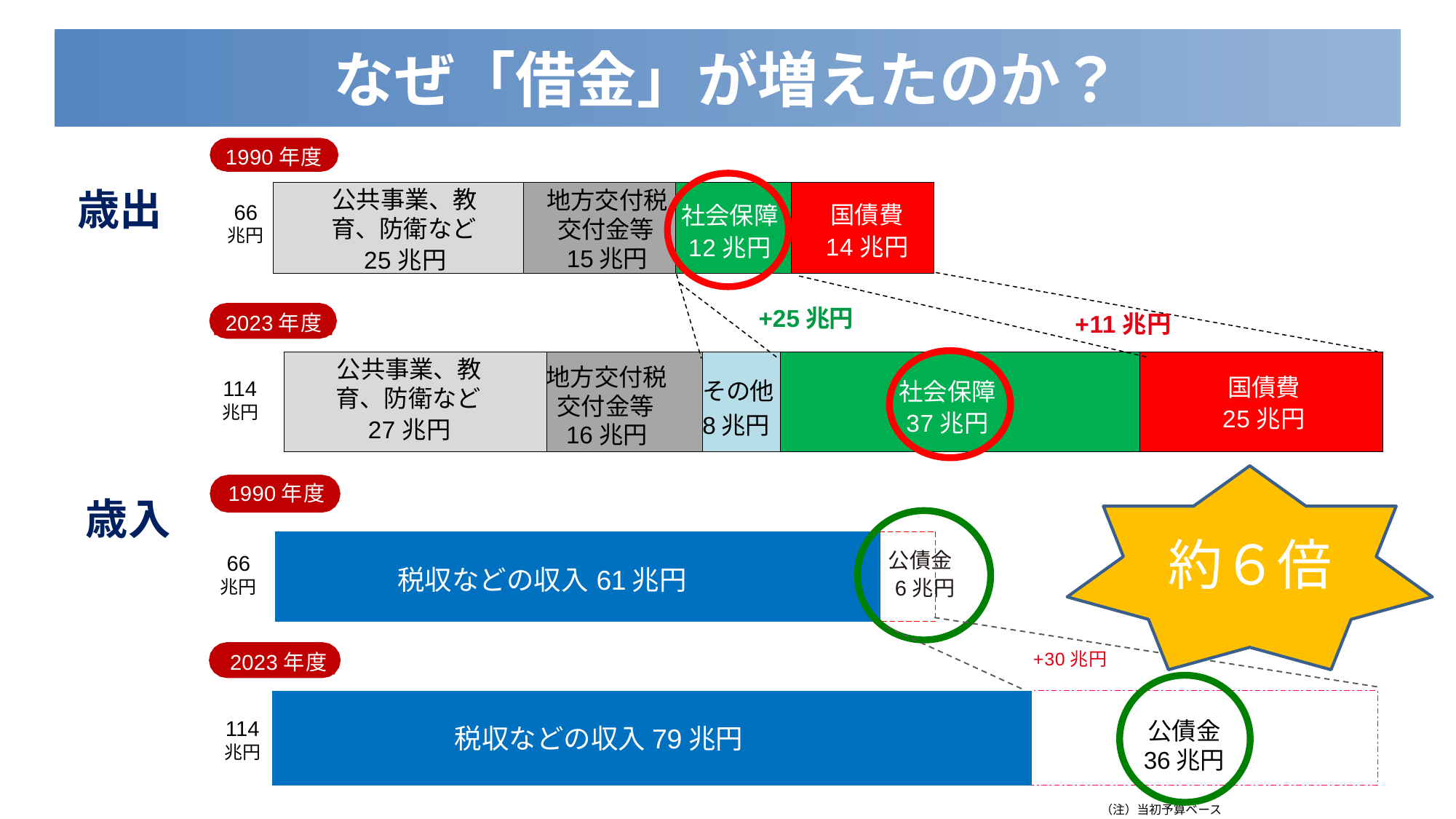

なぜ「借金」が増えたのか？

### Chart

| Category | その他 | 交付税 | 社会保障 | 国債費 |
|---|---|---|---|---|
公共事業、教育、防衛など
25兆円
地方交付税交付金等
15兆円
66
兆円
国債費
14兆円
社会保障
12兆円

1990年度

歳出

### Chart

| Category |  |  |  |  |  |
|---|---|---|---|---|---|
公共事業、教育、防衛など
27兆円
地方交付税交付金等
16兆円
国債費
25兆円
社会保障
37兆円
114
兆円

2023年度
+25兆円
+11兆円

約６倍

1990年度

### Chart

| Category |  |  |
|---|---|---|
66
兆円
公債金
 6兆円

歳入

### Chart

| Category |  |  |
|---|---|---|
114
兆円
公債金
36兆円
税収などの収入79兆円

2023年度
+30兆円

2017年度
（注）当初予算ベース